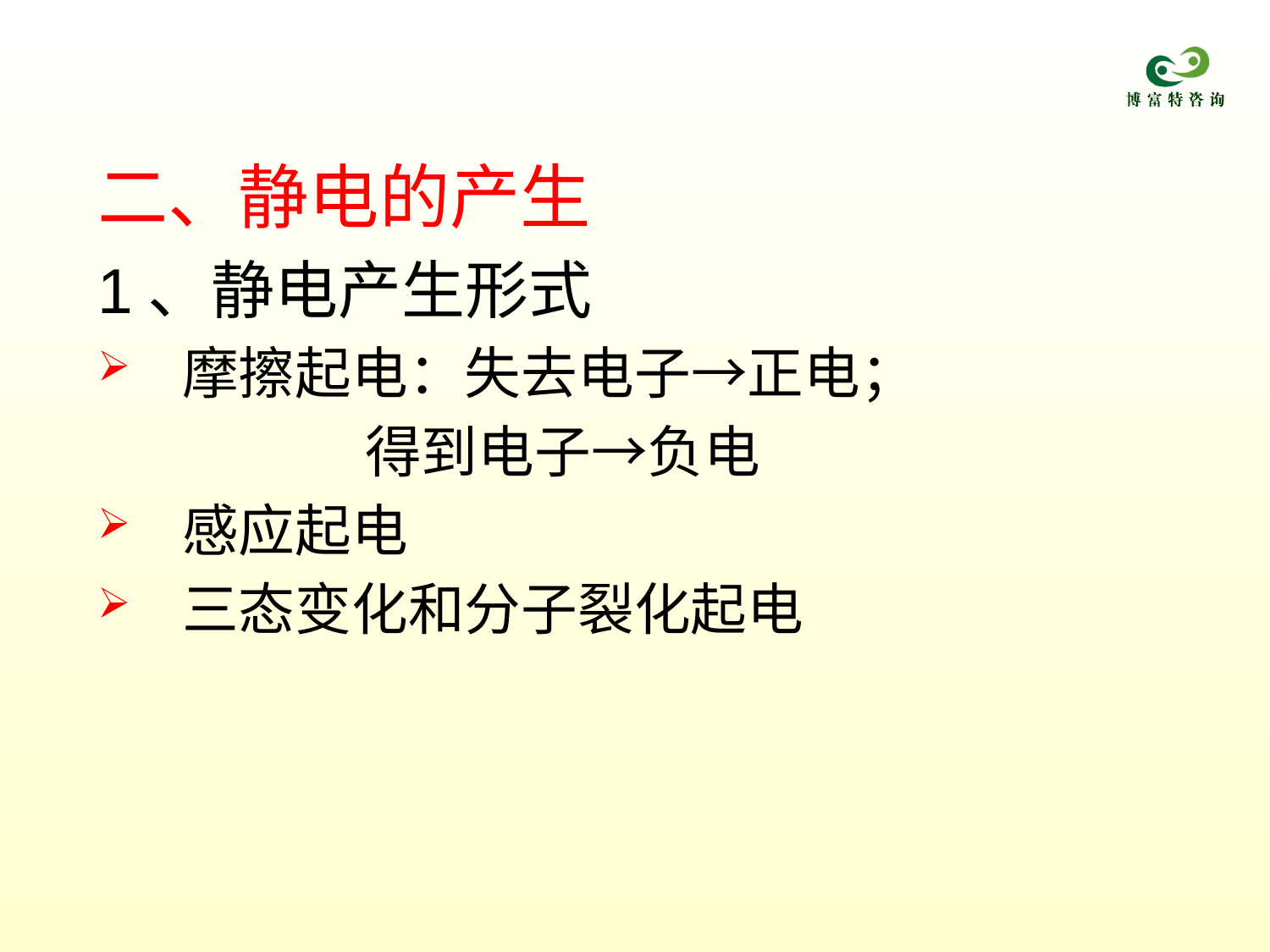

二、静电的产生
1、静电产生形式
摩擦起电：失去电子→正电；
                    得到电子→负电
感应起电
三态变化和分子裂化起电

86